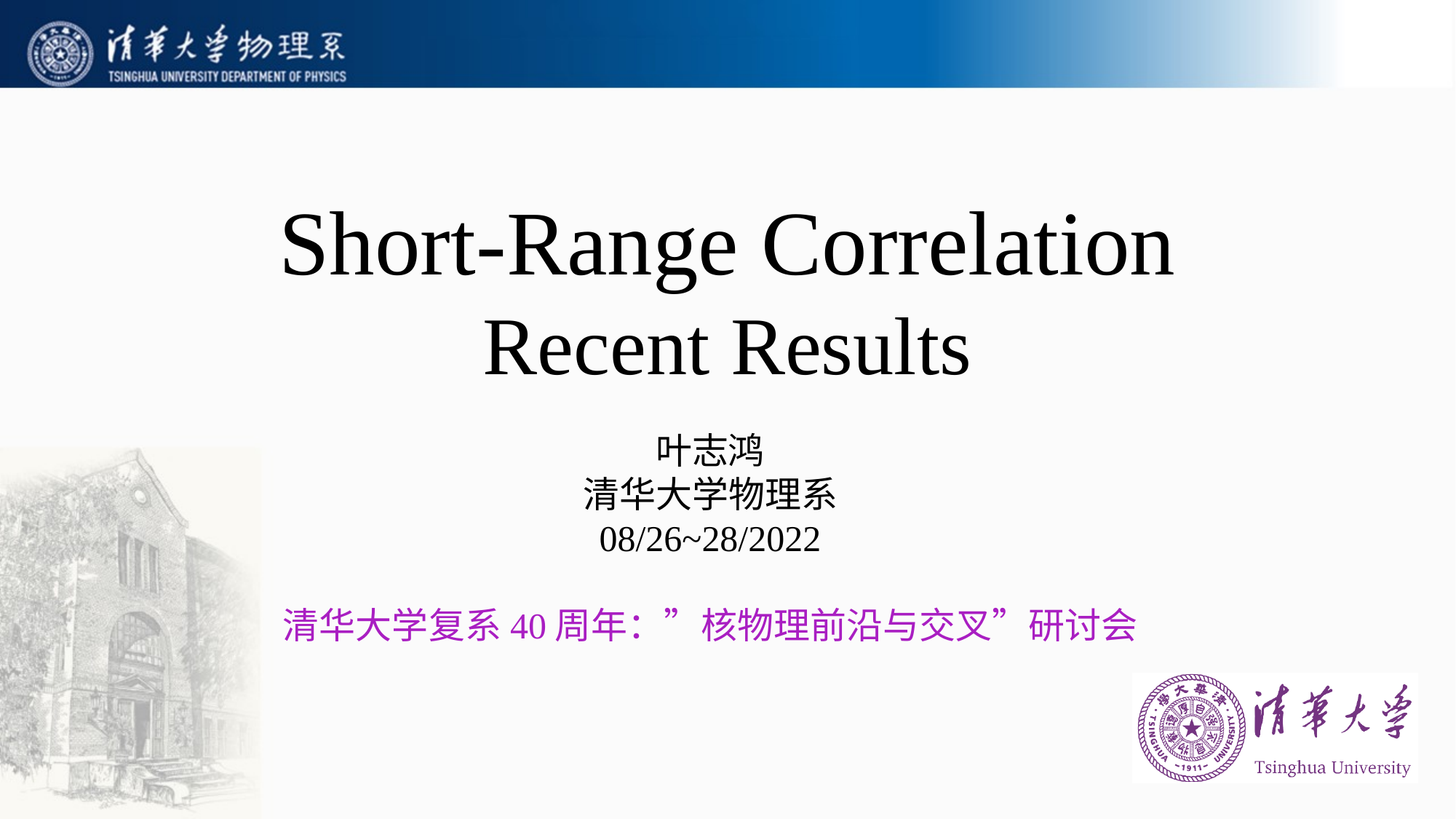

# Short-Range Correlation Recent Results
叶志鸿
清华大学物理系
08/26~28/2022

清华大学复系40周年：”核物理前沿与交叉”研讨会